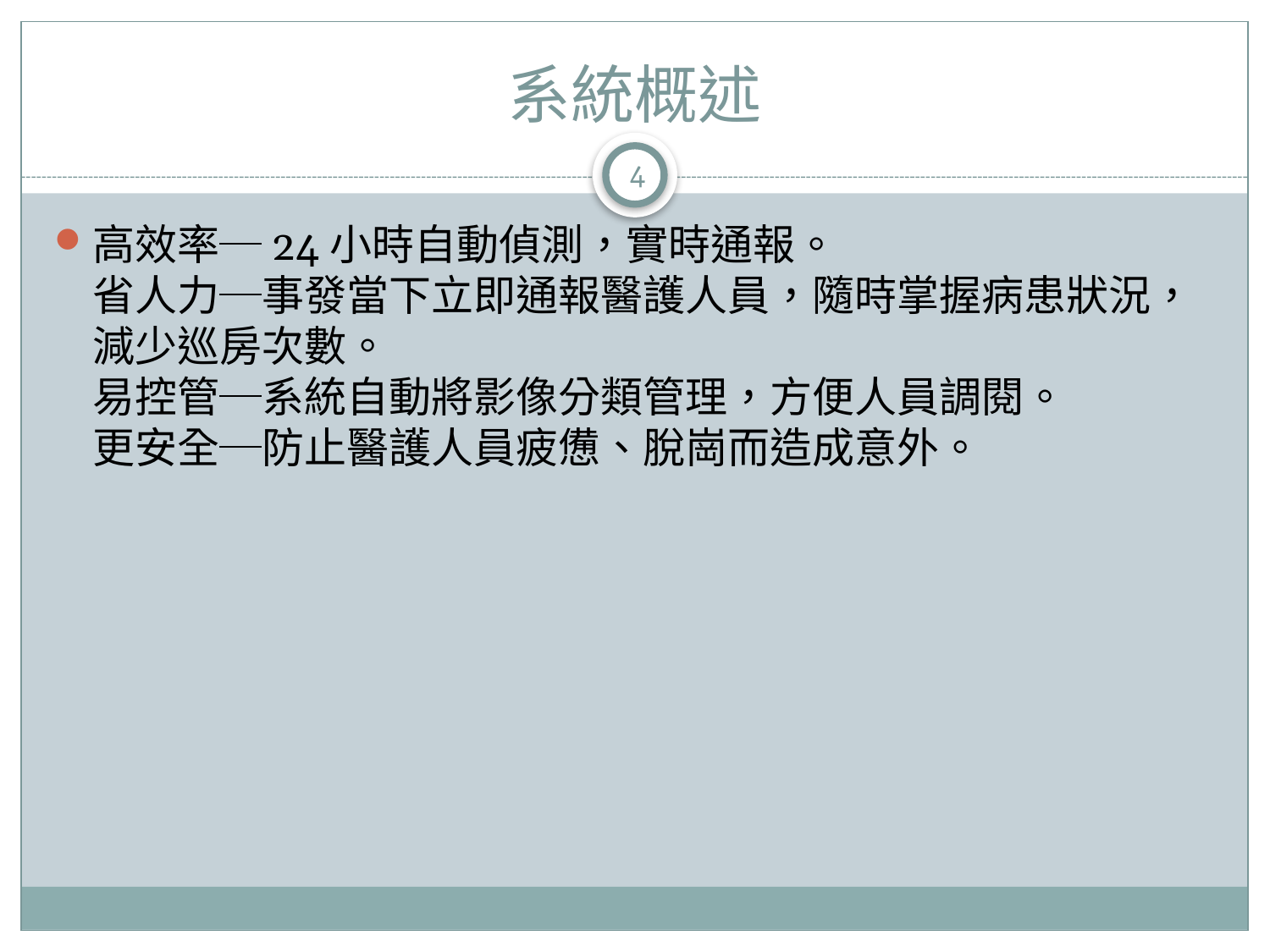

# 系統概述
4
高效率─24小時自動偵測，實時通報。
省人力─事發當下立即通報醫護人員，隨時掌握病患狀況，減少巡房次數。
易控管─系統自動將影像分類管理，方便人員調閱。
更安全─防止醫護人員疲憊、脫崗而造成意外。